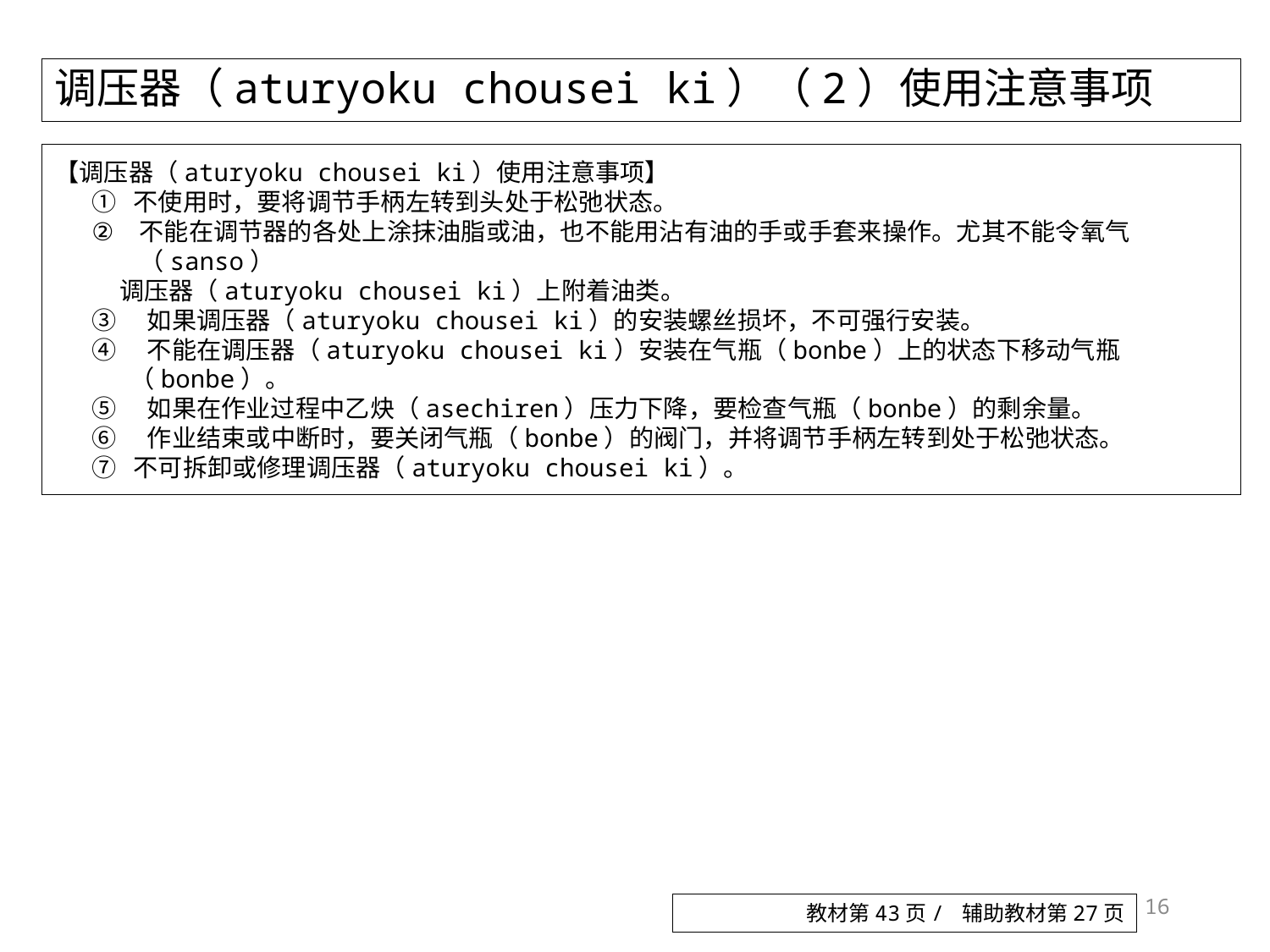

# 调压器（aturyoku chousei ki）（2）使用注意事项
【调压器（aturyoku chousei ki）使用注意事项】
①  不使用时，要将调节手柄左转到头处于松弛状态。
不能在调节器的各处上涂抹油脂或油，也不能用沾有油的手或手套来操作。尤其不能令氧气（sanso）
    调压器（aturyoku chousei ki）上附着油类。
③　如果调压器（aturyoku chousei ki）的安装螺丝损坏，不可强行安装。
④　不能在调压器（aturyoku chousei ki）安装在气瓶（bonbe）上的状态下移动气瓶（bonbe）。
⑤　如果在作业过程中乙炔（asechiren）压力下降，要检查气瓶（bonbe）的剩余量。
⑥　作业结束或中断时，要关闭气瓶（bonbe）的阀门，并将调节手柄左转到处于松弛状态。
⑦  不可拆卸或修理调压器（aturyoku chousei ki）。
16
教材第43页/ 辅助教材第27页